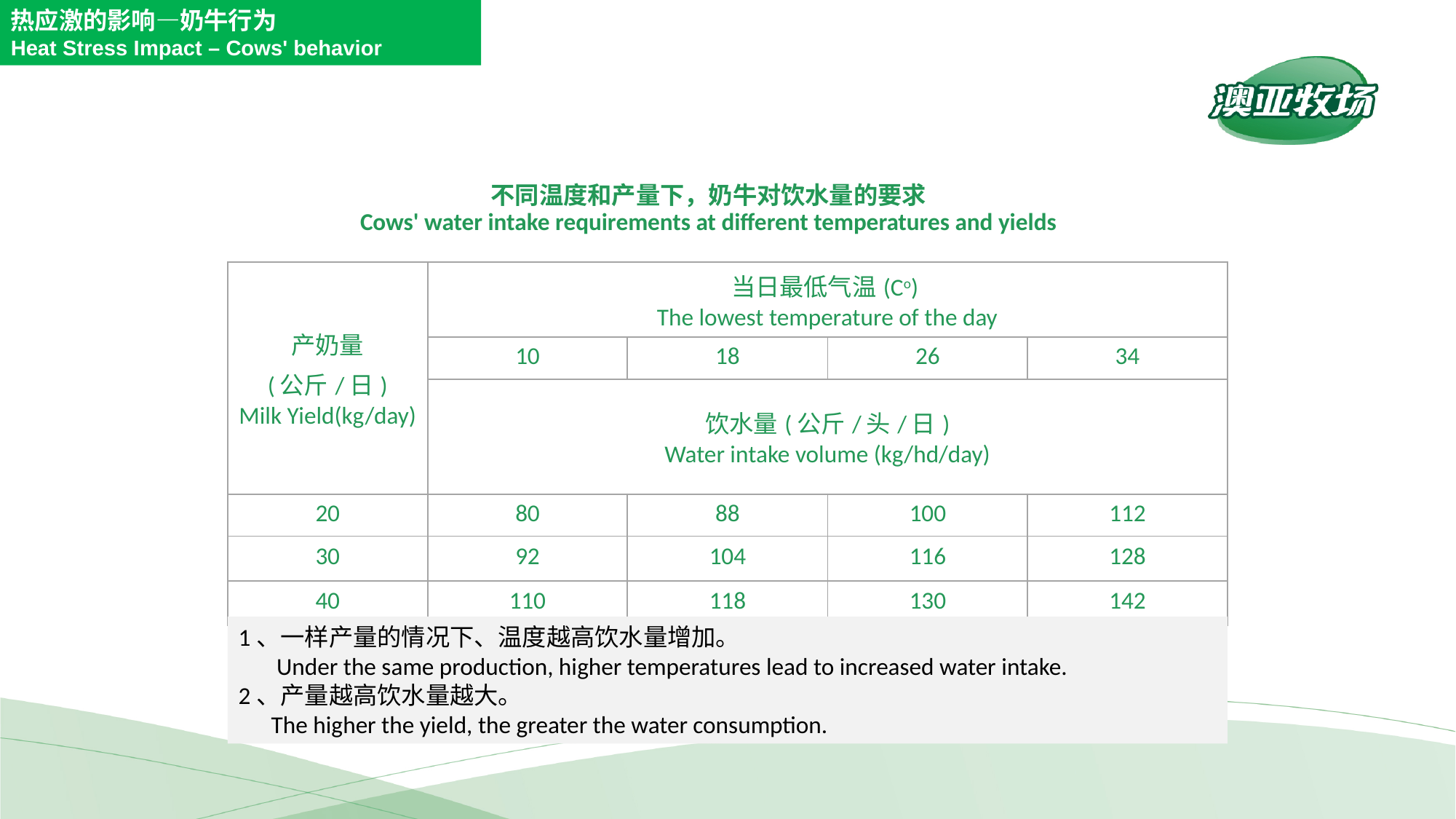

热应激的影响—奶牛行为
Heat Stress Impact – Cows' behavior
不同温度和产量下，奶牛对饮水量的要求
Cows' water intake requirements at different temperatures and yields
| 产奶量 (公斤/日) Milk Yield(kg/day) | 当日最低气温(Co) The lowest temperature of the day |  |  |  |
| --- | --- | --- | --- | --- |
|  | 10 | 18 | 26 | 34 |
|  | 饮水量(公斤/头/日) Water intake volume (kg/hd/day) |  |  |  |
| 20 | 80 | 88 | 100 | 112 |
| 30 | 92 | 104 | 116 | 128 |
| 40 | 110 | 118 | 130 | 142 |
1、一样产量的情况下、温度越高饮水量增加。
       Under the same production, higher temperatures lead to increased water intake.
2、产量越高饮水量越大。
      The higher the yield, the greater the water consumption.